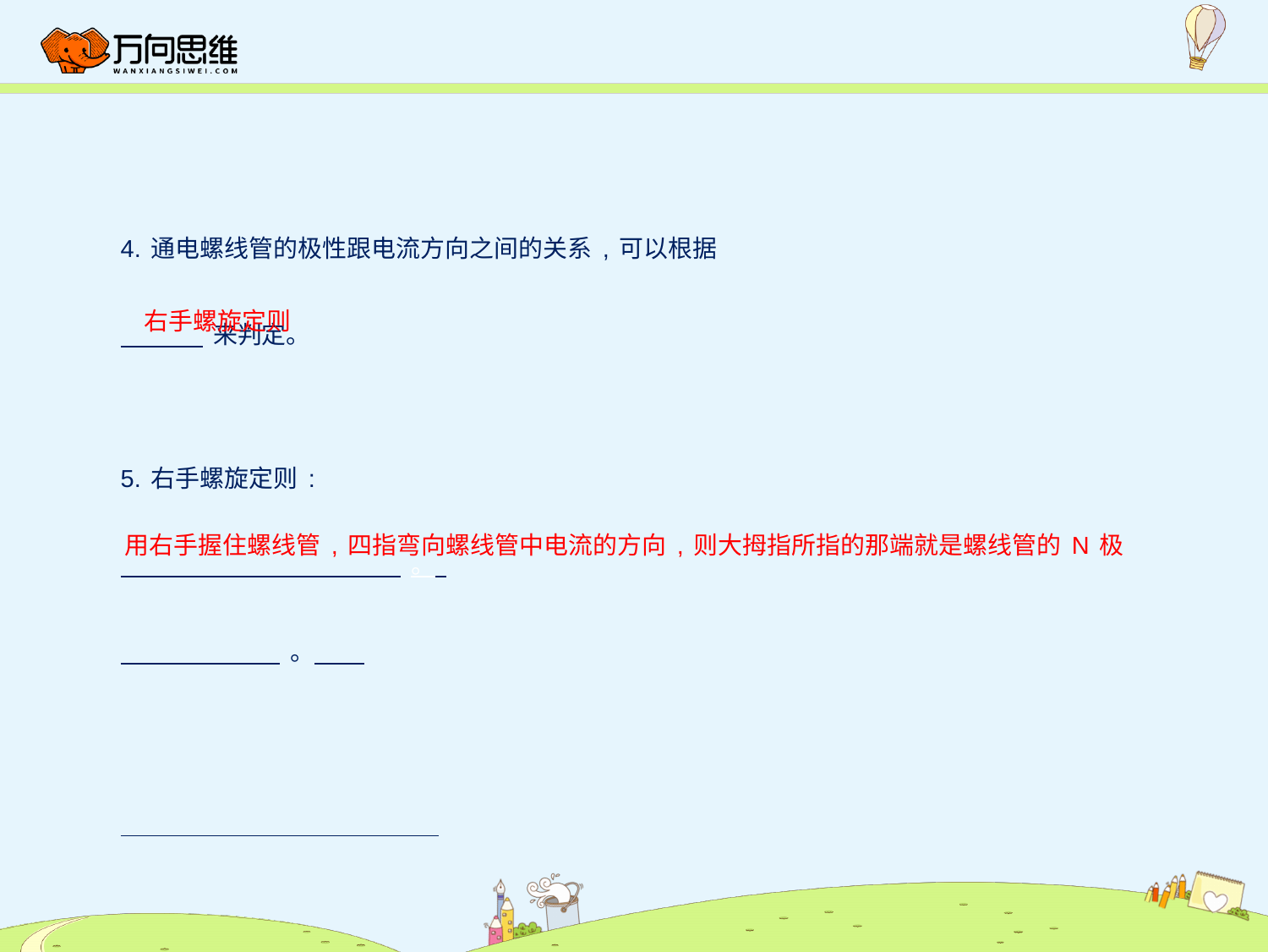

4.通电螺线管的极性跟电流方向之间的关系,可以根据
               来判定。
右手螺旋定则
5.右手螺旋定则:
                                                   。
                             。

用右手握住螺线管,四指弯向螺线管中电流的方向,则大拇指所指的那端就是螺线管的N极